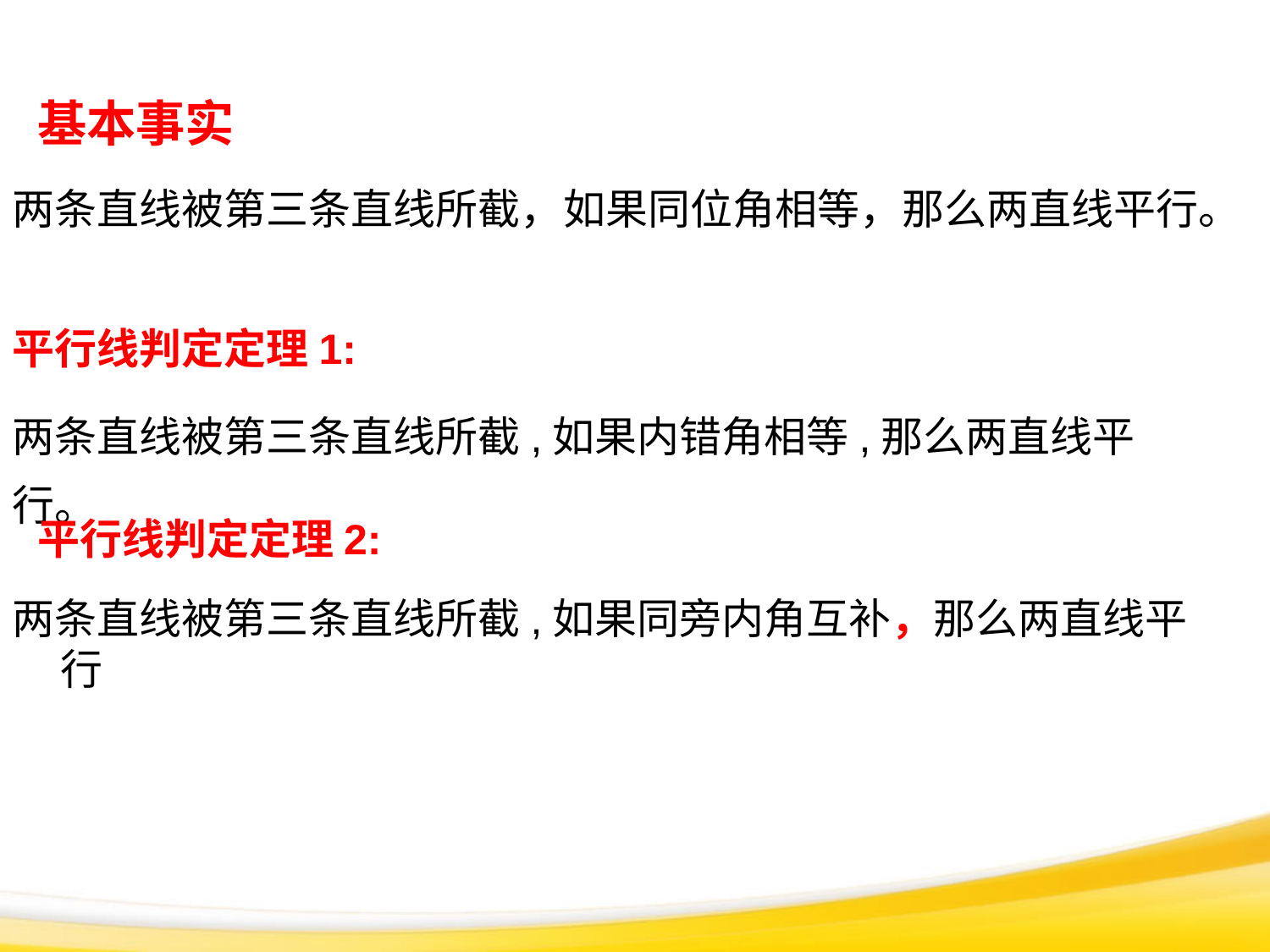

基本事实
两条直线被第三条直线所截，如果同位角相等，那么两直线平行。
平行线判定定理1:
两条直线被第三条直线所截,如果内错角相等,那么两直线平行。
平行线判定定理2:
两条直线被第三条直线所截,如果同旁内角互补，那么两直线平行